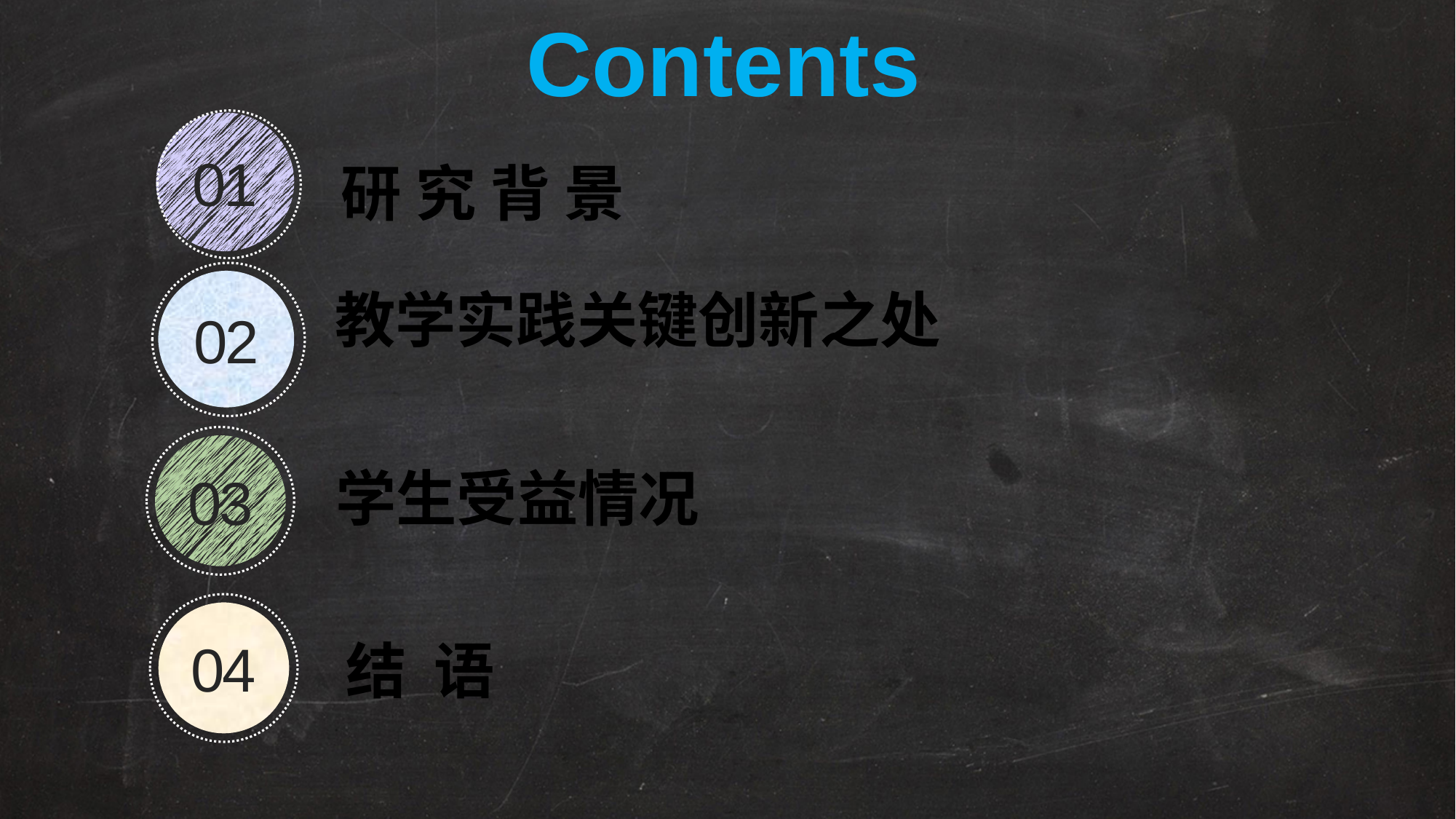

Contents

01
研 究 背 景

02
教学实践关键创新之处

03
 学生受益情况

04
 结  语